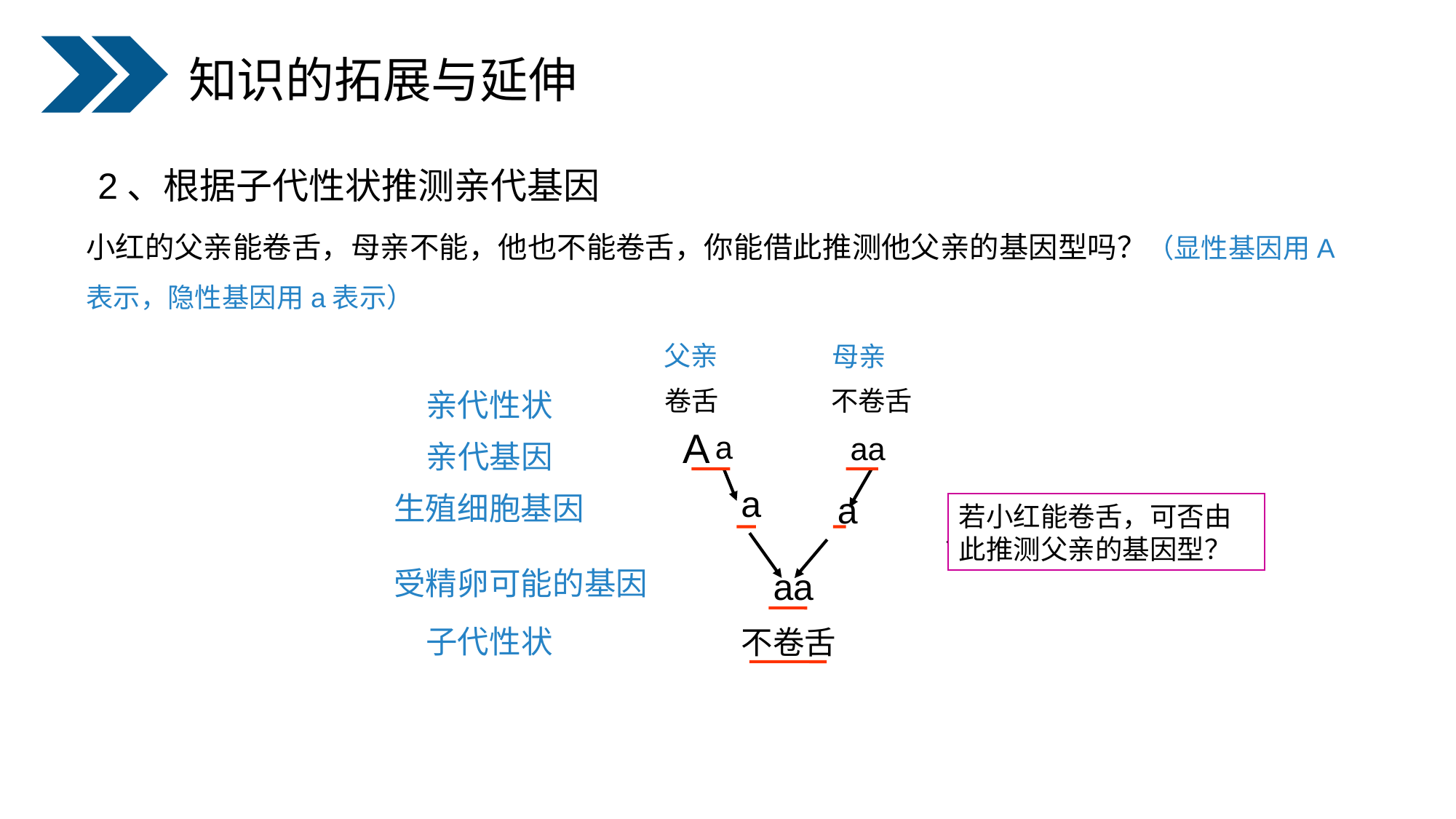

知识的拓展与延伸
2、根据子代性状推测亲代基因
小红的父亲能卷舌，母亲不能，他也不能卷舌，你能借此推测他父亲的基因型吗？（显性基因用A表示，隐性基因用a表示）
父亲
母亲
卷舌
不卷舌
亲代性状

A
a
aa
亲代基因

a
a
生殖细胞基因
若小红能卷舌，可否由此推测父亲的基因型？

受精卵可能的基因
aa

子代性状
不卷舌